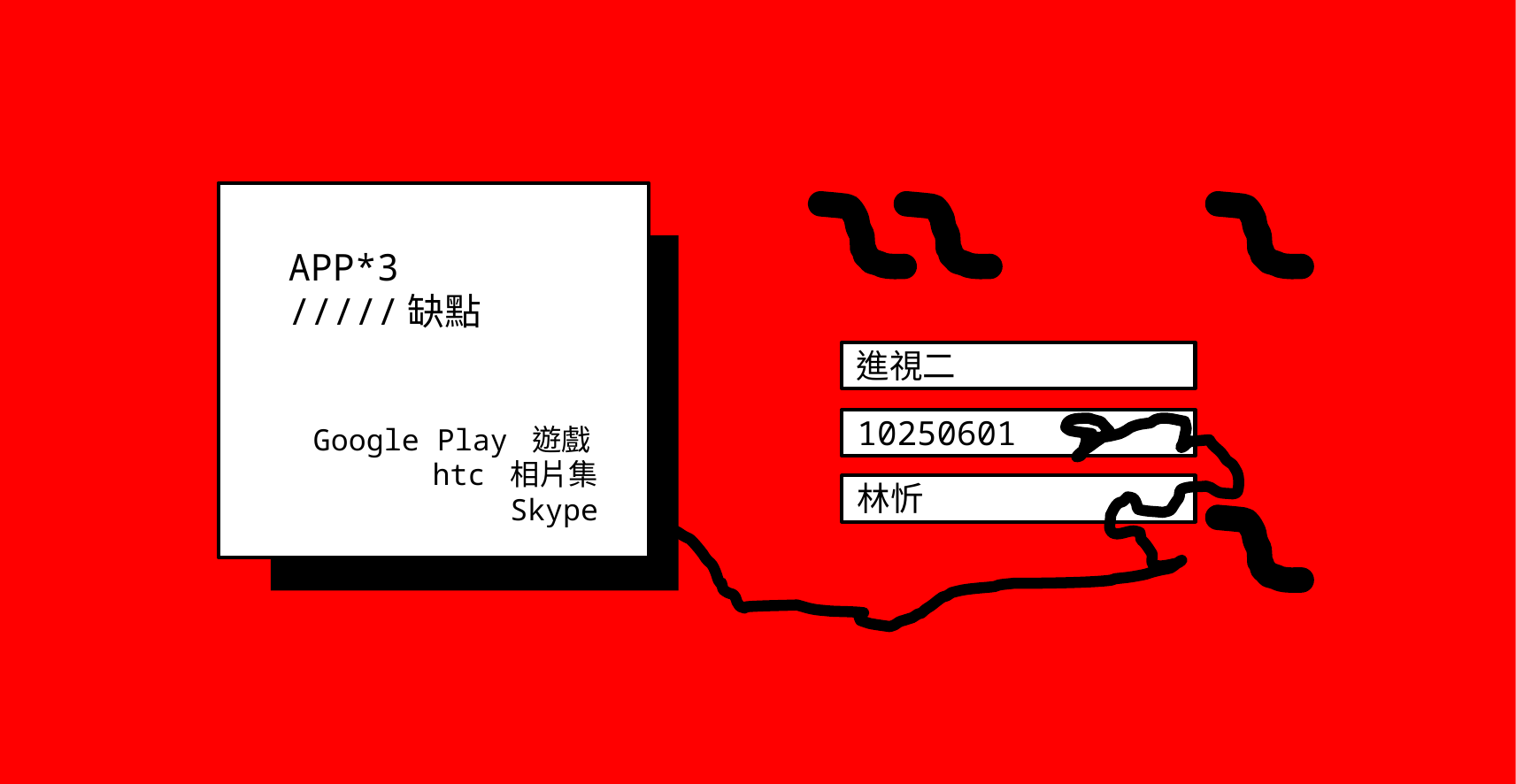

APP*3
/////缺點

Google Play 遊戲htc 相片集
Skype
進視二

10250601

林忻